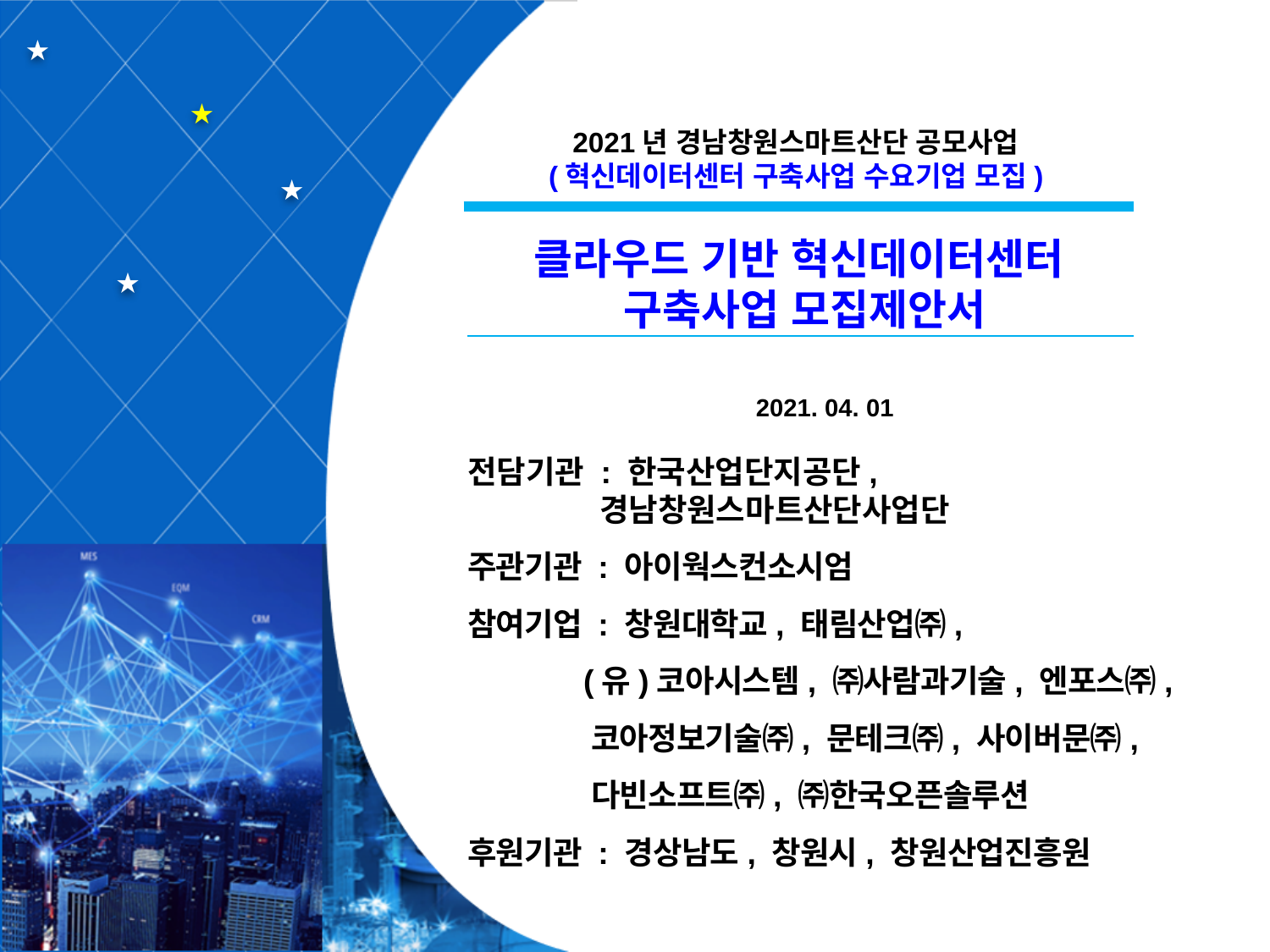

2021년 경남창원스마트산단 공모사업
(혁신데이터센터 구축사업 수요기업 모집)
클라우드 기반 혁신데이터센터
구축사업 모집제안서
2021. 04. 01

전담기관 : 한국산업단지공단,
              경남창원스마트산단사업단
주관기관 : 아이웍스컨소시엄
참여기업 : 창원대학교, 태림산업㈜,
              (유)코아시스템, ㈜사람과기술, 엔포스㈜,
              코아정보기술㈜, 문테크㈜, 사이버문㈜,
              다빈소프트㈜, ㈜한국오픈솔루션
후원기관 : 경상남도, 창원시, 창원산업진흥원